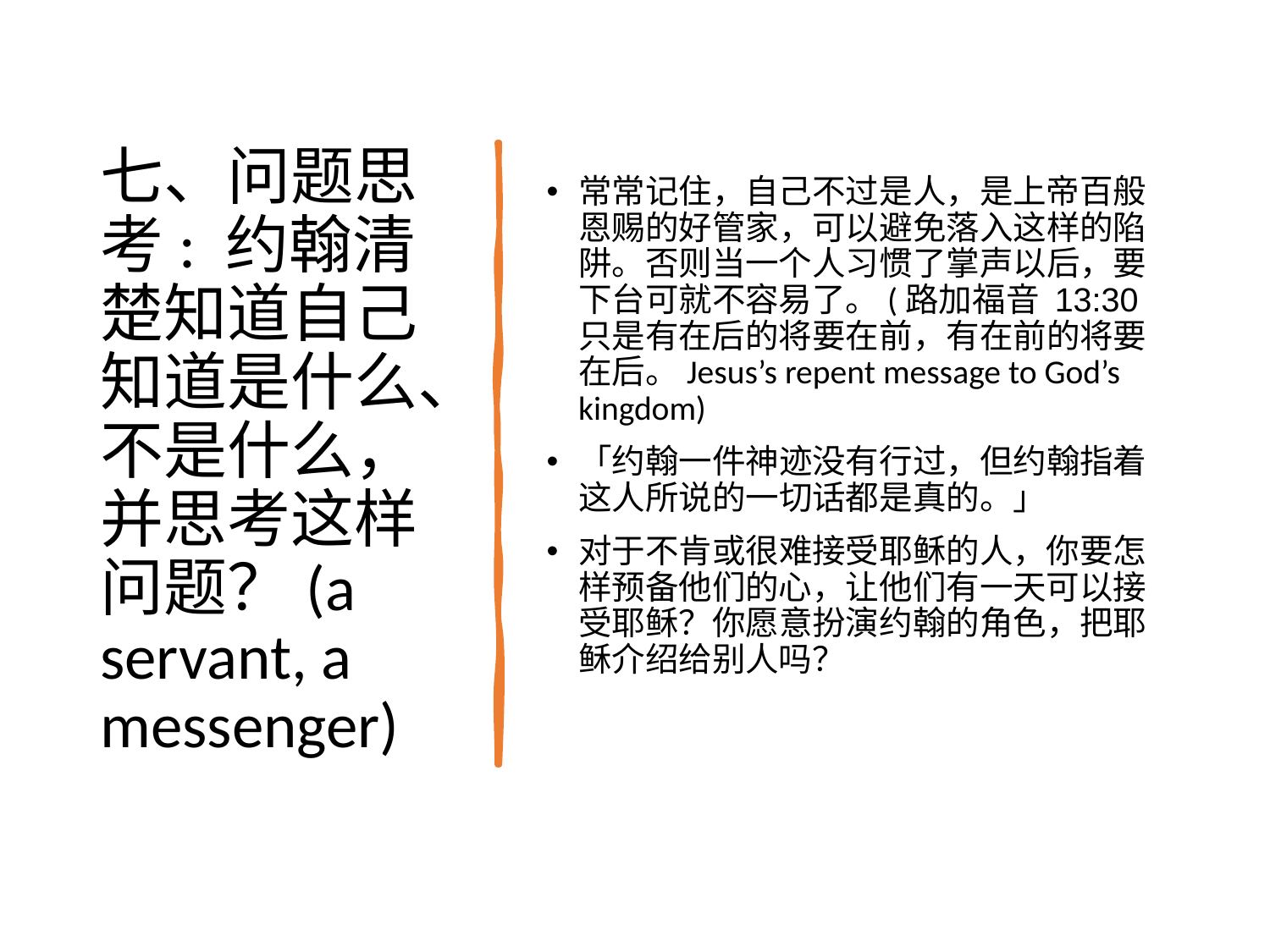

# 七、问题思考: 约翰清楚知道自己知道是什么、不是什么，并思考这样问题？(a servant, a messenger)
常常记住，自己不过是人，是上帝百般恩赐的好管家，可以避免落入这样的陷阱。否则当一个人习惯了掌声以后，要下台可就不容易了。(路加福音 13:30只是有在后的将要在前，有在前的将要在后。Jesus’s repent message to God’s kingdom)
「约翰一件神迹没有行过，但约翰指着这人所说的一切话都是真的。」
对于不肯或很难接受耶稣的人，你要怎样预备他们的心，让他们有一天可以接受耶稣？你愿意扮演约翰的角色，把耶稣介绍给别人吗？